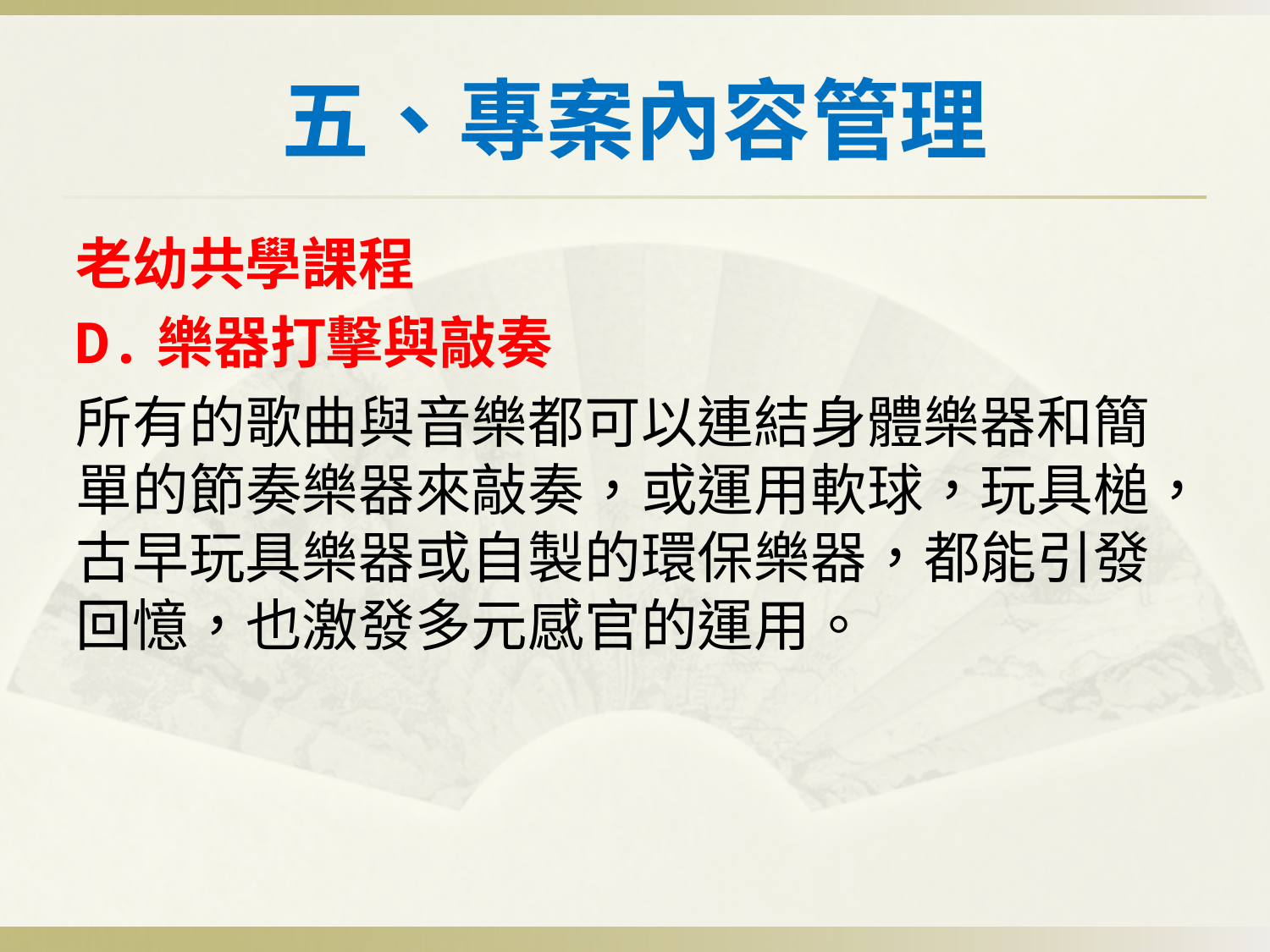

# 五、專案內容管理
老幼共學課程
D.樂器打擊與敲奏
所有的歌曲與音樂都可以連結身體樂器和簡單的節奏樂器來敲奏，或運用軟球，玩具槌，古早玩具樂器或自製的環保樂器，都能引發回憶，也激發多元感官的運用。